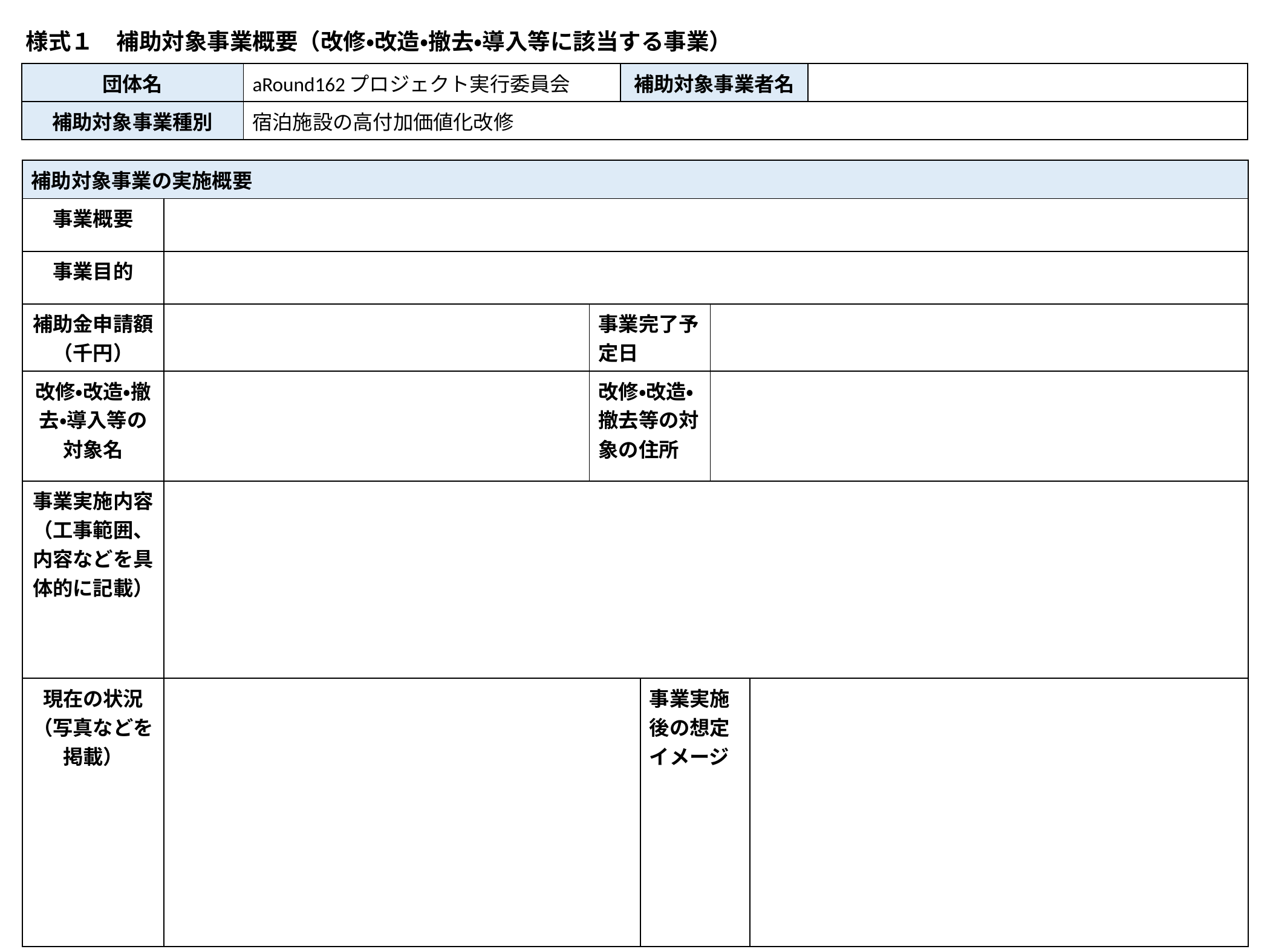

様式１　補助対象事業概要（改修・改造・撤去・導入等に該当する事業）
| 団体名 | aRound162プロジェクト実行委員会 | 補助対象事業者名 |  |
| --- | --- | --- | --- |
| 補助対象事業種別 | 宿泊施設の高付加価値化改修 |  |  |
| 補助対象事業の実施概要 |  |  |  |  |  |
| --- | --- | --- | --- | --- | --- |
| 事業概要 |  |  |  |  |  |
| 事業目的 |  |  |  |  |  |
| 補助金申請額（千円） |  | 事業完了予定日 |  |  |  |
| 改修・改造・撤去・導入等の対象名 |  | 改修・改造・撤去等の対象の住所 |  |  |  |
| 事業実施内容 （工事範囲、内容などを具体的に記載） |  |  |  |  |  |
| 現在の状況 （写真などを掲載） |  |  | 事業実施後の想定イメージ |  |  |